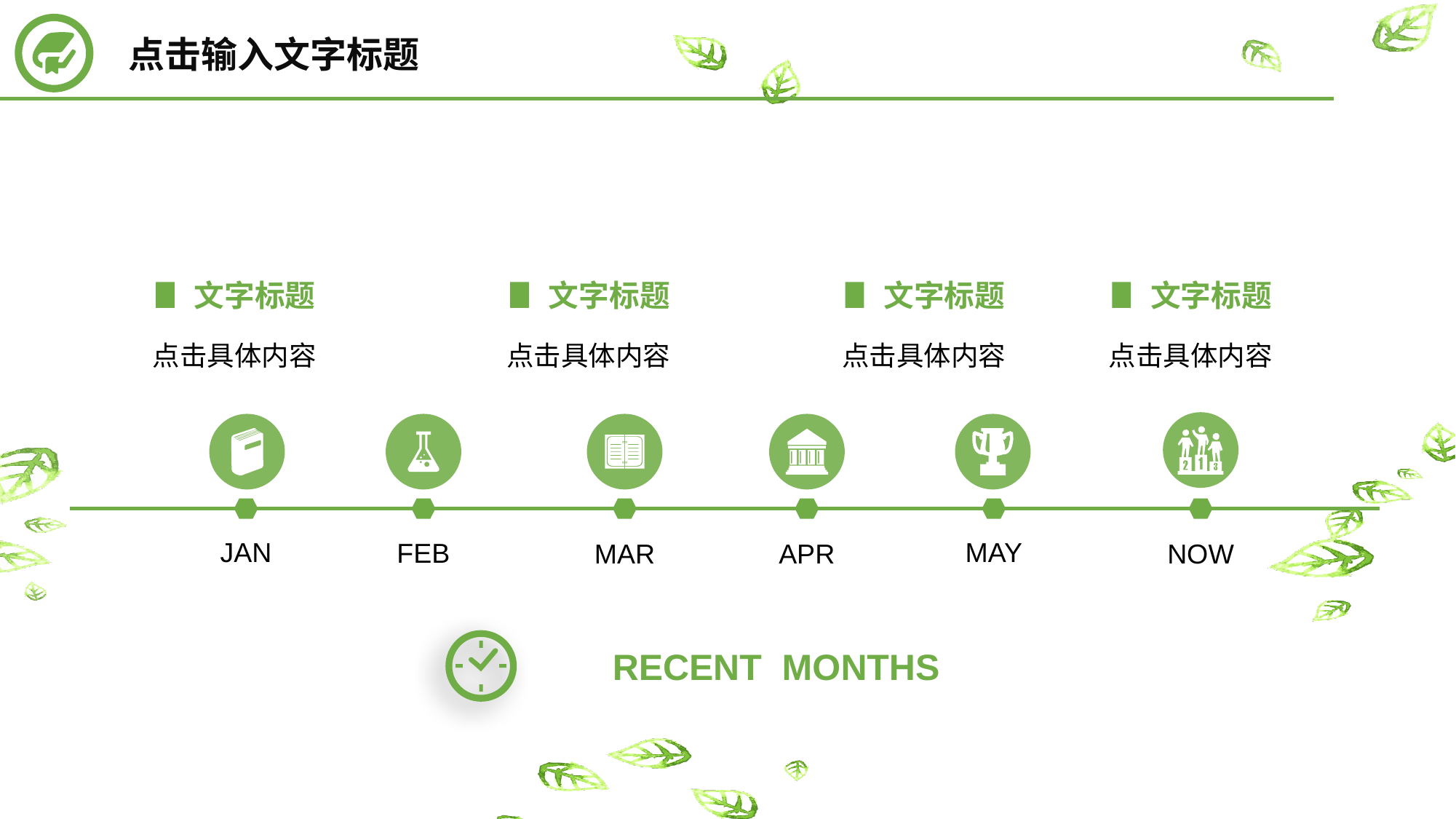

点击输入文字标题

文字标题

文字标题

文字标题

文字标题

点击具体内容
点击具体内容
点击具体内容
点击具体内容

JAN
MAY
FEB
MAR
APR
NOW

RECENT  MONTHS
延时